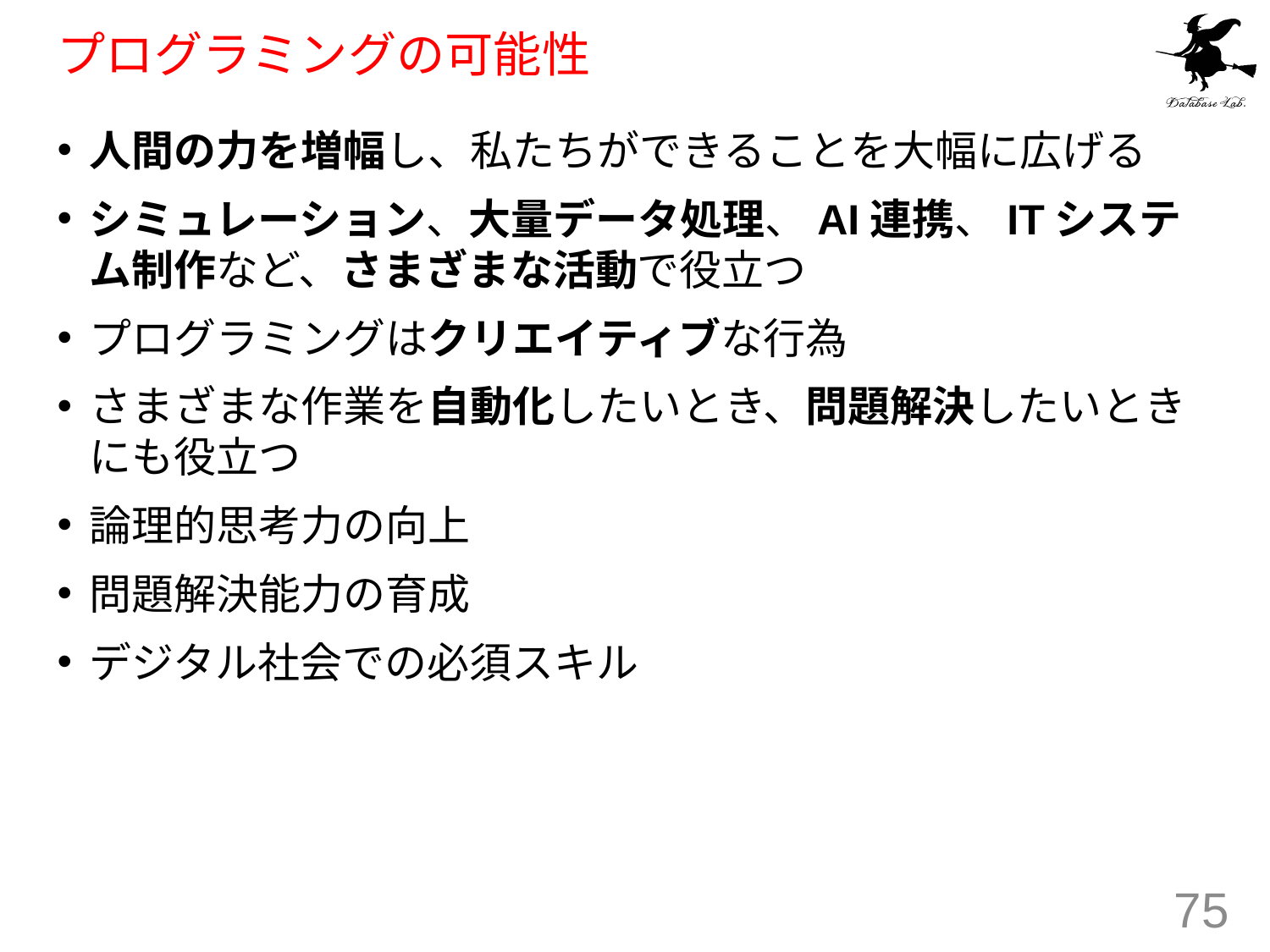

# プログラミングの可能性
人間の力を増幅し、私たちができることを大幅に広げる
シミュレーション、大量データ処理、AI連携、ITシステム制作など、さまざまな活動で役立つ
プログラミングはクリエイティブな行為
さまざまな作業を自動化したいとき、問題解決したいときにも役立つ
論理的思考力の向上
問題解決能力の育成
デジタル社会での必須スキル
75